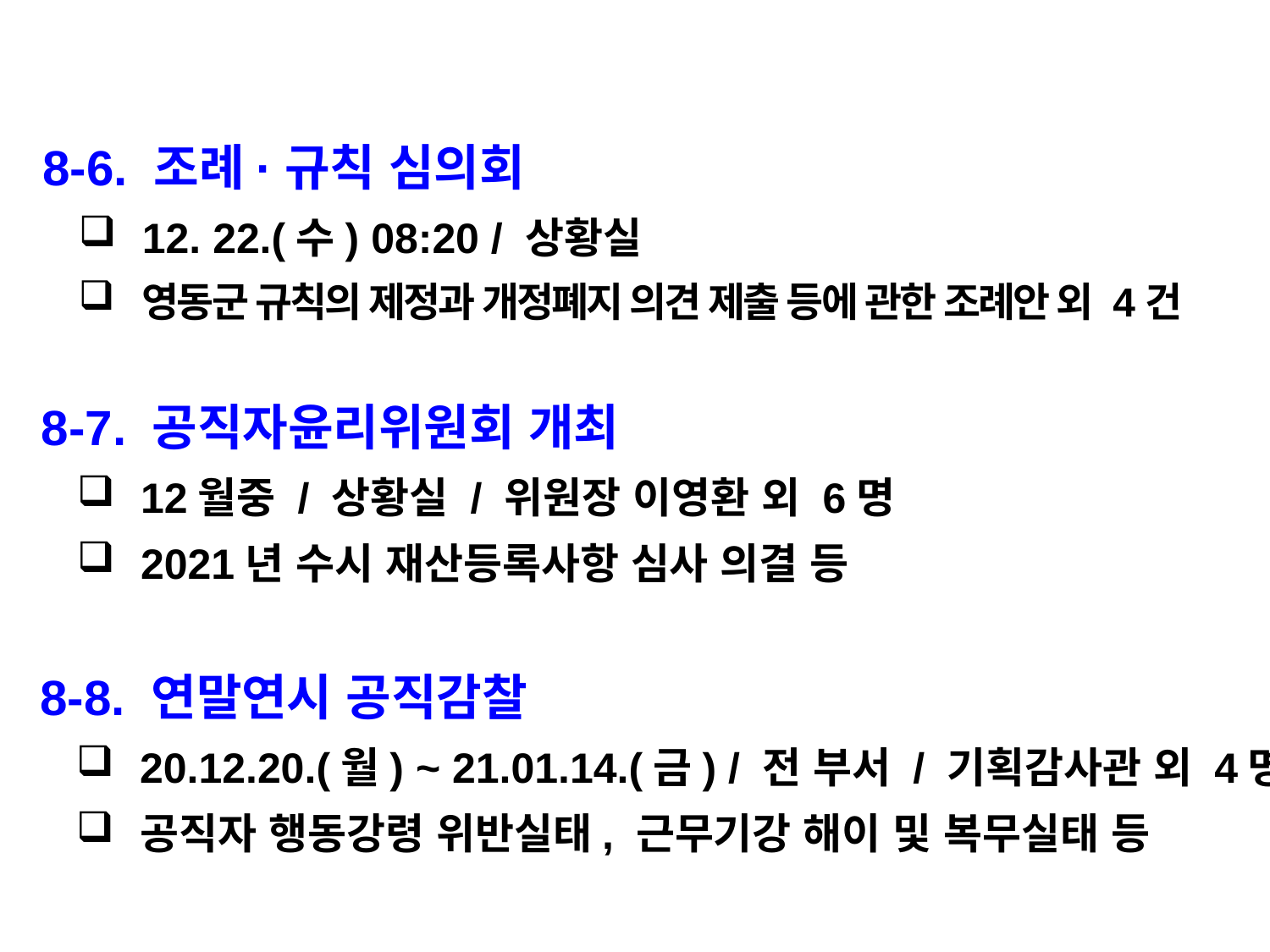

8-6. 조례·규칙 심의회
12. 22.(수) 08:20 / 상황실
영동군 규칙의 제정과 개정폐지 의견 제출 등에 관한 조례안 외 4건

  8-7. 공직자윤리위원회 개최
12월중 / 상황실 / 위원장 이영환 외 6명
2021년 수시 재산등록사항 심사 의결 등

  8-8. 연말연시 공직감찰
20.12.20.(월) ~ 21.01.14.(금) / 전 부서 / 기획감사관 외 4명
공직자 행동강령 위반실태, 근무기강 해이 및 복무실태 등